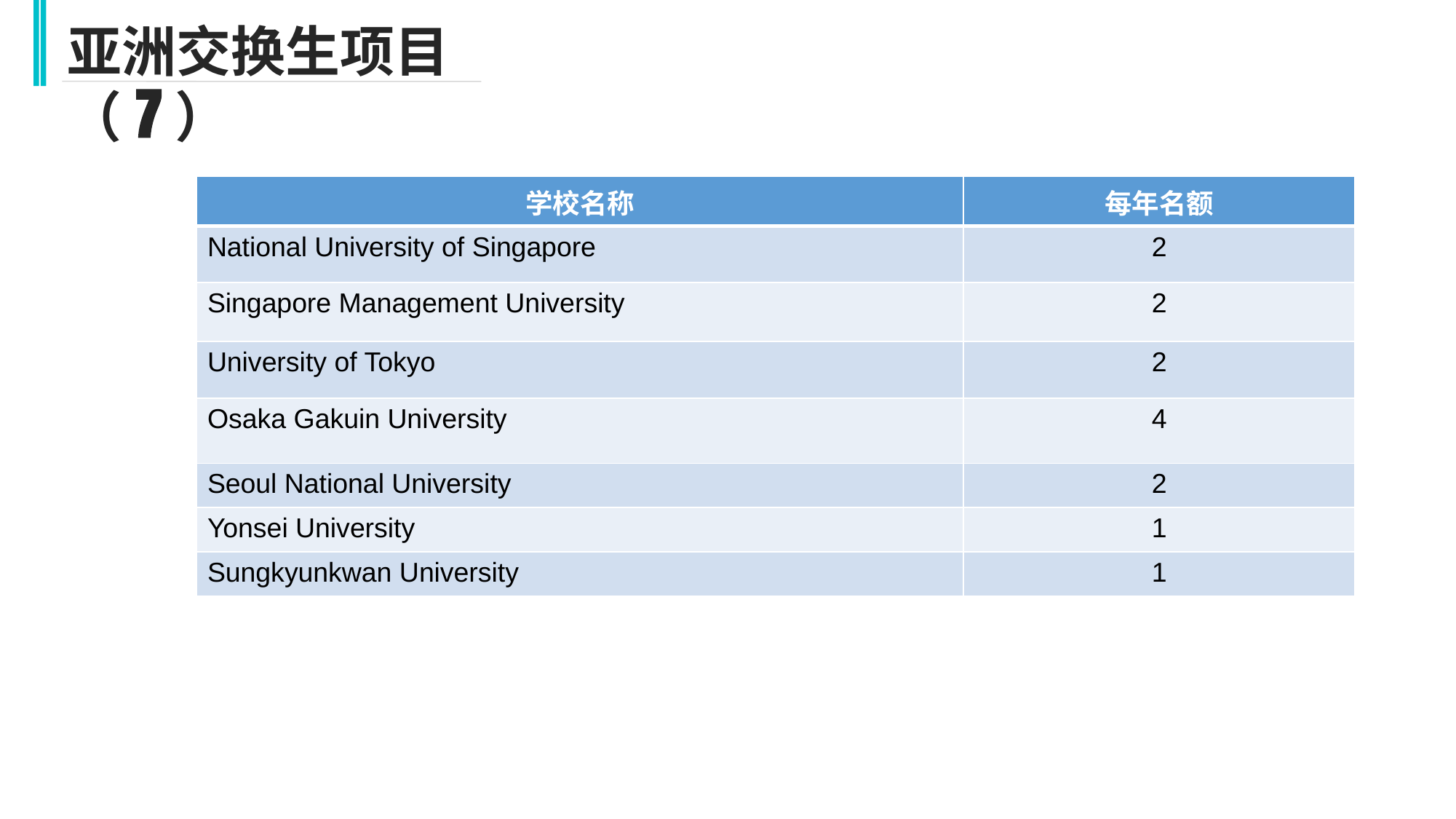

亚洲交换生项目（7）

| 学校名称 | 每年名额 |
| --- | --- |
| National University of Singapore | 2 |
| Singapore Management University | 2 |
| University of Tokyo | 2 |
| Osaka Gakuin University | 4 |
| Seoul National University | 2 |
| Yonsei University | 1 |
| Sungkyunkwan University | 1 |